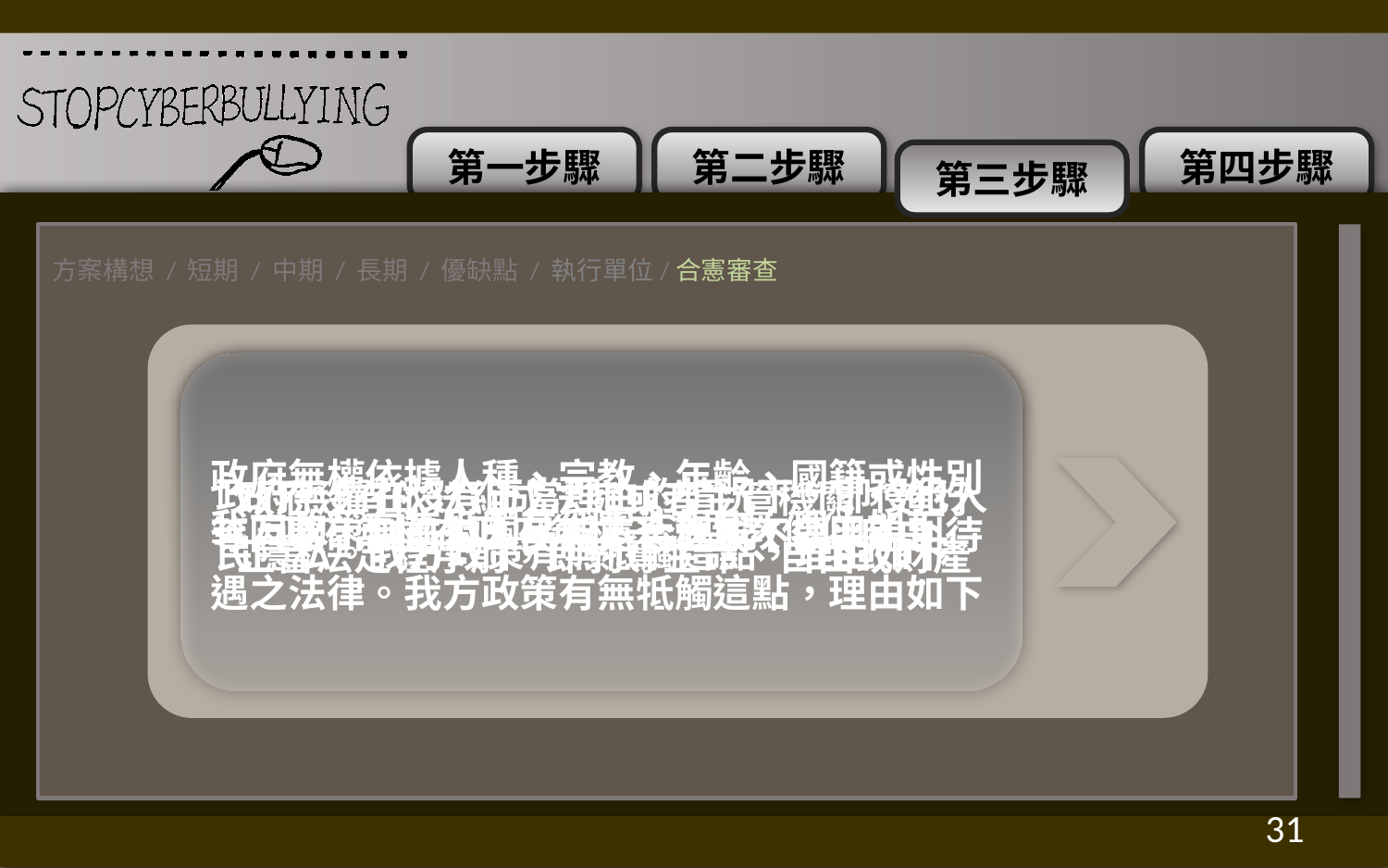

方案構想 / 短期 / 中期 / 長期 / 優缺點 / 執行單位/合憲審查

政府無權依據人種、宗教、年齡、國籍或性別等因素，制訂對人民有不合理或不公平差別待遇之法律。我方政策有無牴觸這點，理由如下
政府無權在沒有正當理由的情況下，即侵犯人民隱私。我方政策有無牴觸這點，理由如下
政府沒有依法組成法庭或者主管機關，進行正當法定程序前，即剝奪生命、自由或財產

我方政策有無牴觸其他憲法規定，理由如下
政府無權在政府無權干涉宗教信仰自由
31